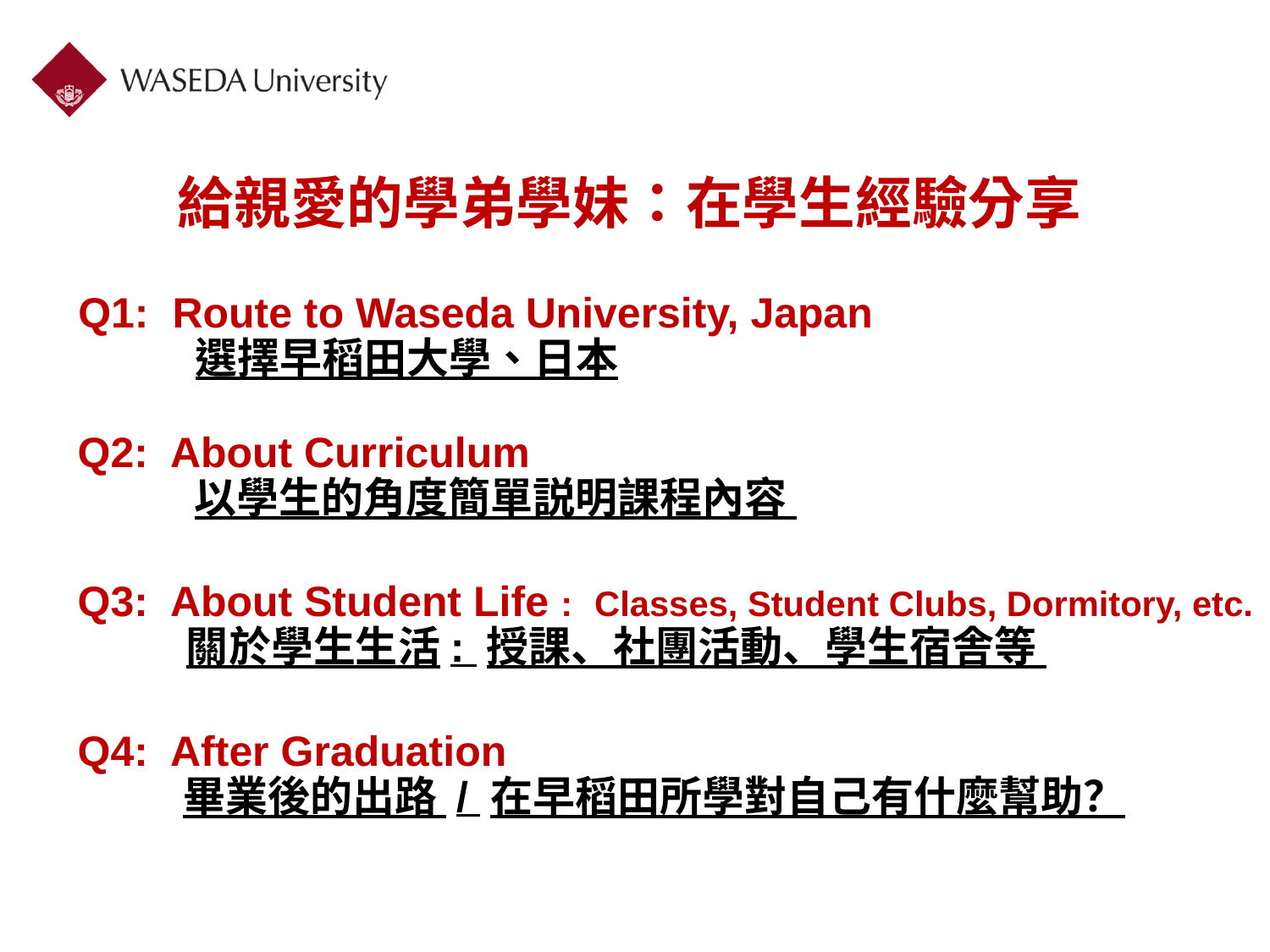

給親愛的學弟學妹：在學生經驗分享
Q1:  Route to Waseda University, Japan
     選擇早稻田大學、日本
Q2:  About Curriculum
         以學生的角度簡單説明課程內容
Q3:  About Student Life :  Classes, Student Clubs, Dormitory, etc.
      關於學生生活: 授課、社團活動、學生宿舎等
Q4:  After Graduation
    畢業後的出路 / 在早稻田所學對自己有什麼幫助？